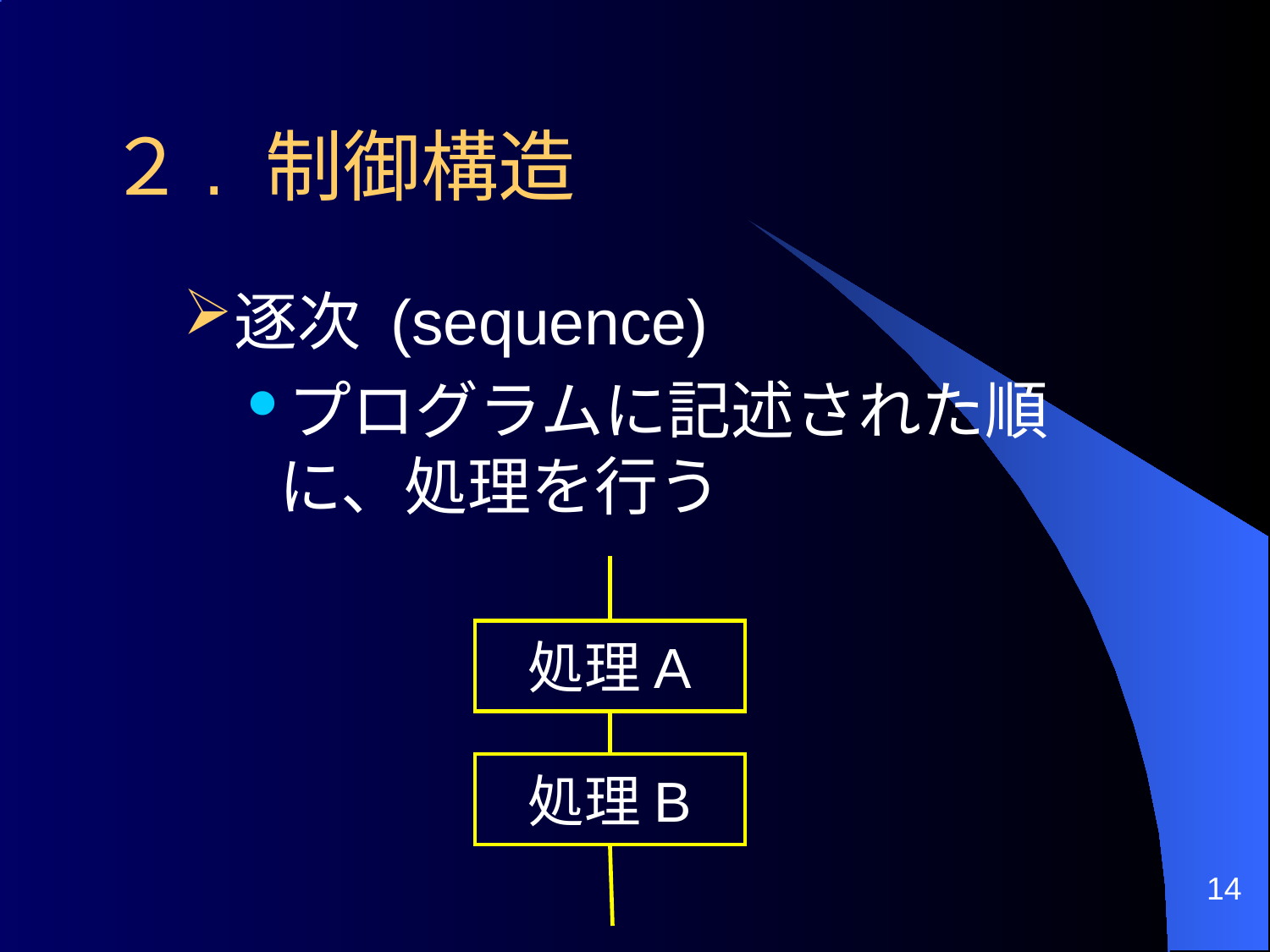

# ２. 制御構造
逐次 (sequence)
プログラムに記述された順に、処理を行う
処理A
処理B
14